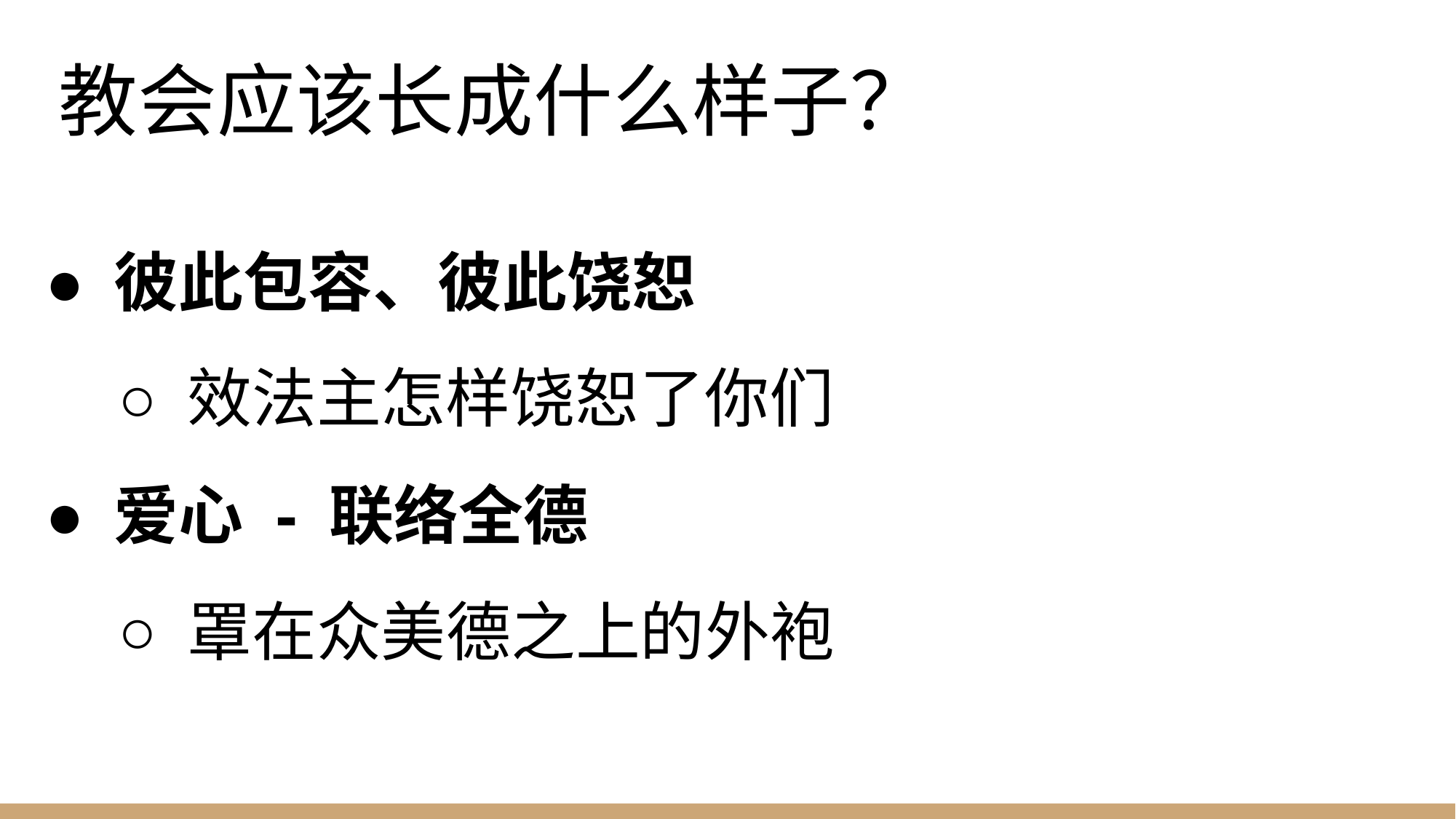

# 教会应该长成什么样子？
彼此包容、彼此饶恕
效法主怎样饶恕了你们
爱心 - 联络全德
罩在众美德之上的外袍